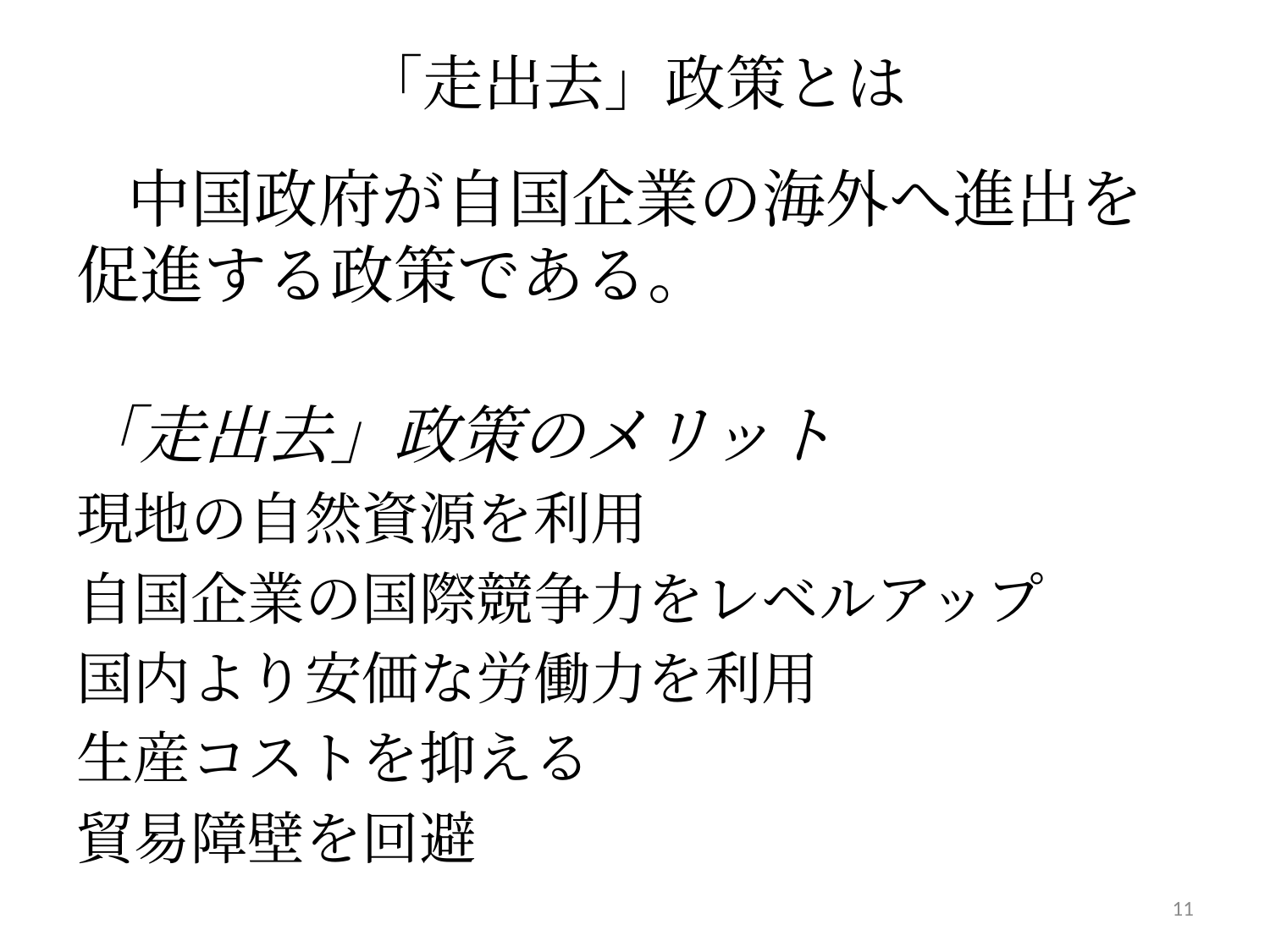

# 「走出去」政策とは
　中国政府が自国企業の海外へ進出を促進する政策である。

「走出去」政策のメリット
現地の自然資源を利用
自国企業の国際競争力をレベルアップ
国内より安価な労働力を利用
生産コストを抑える
貿易障壁を回避
11